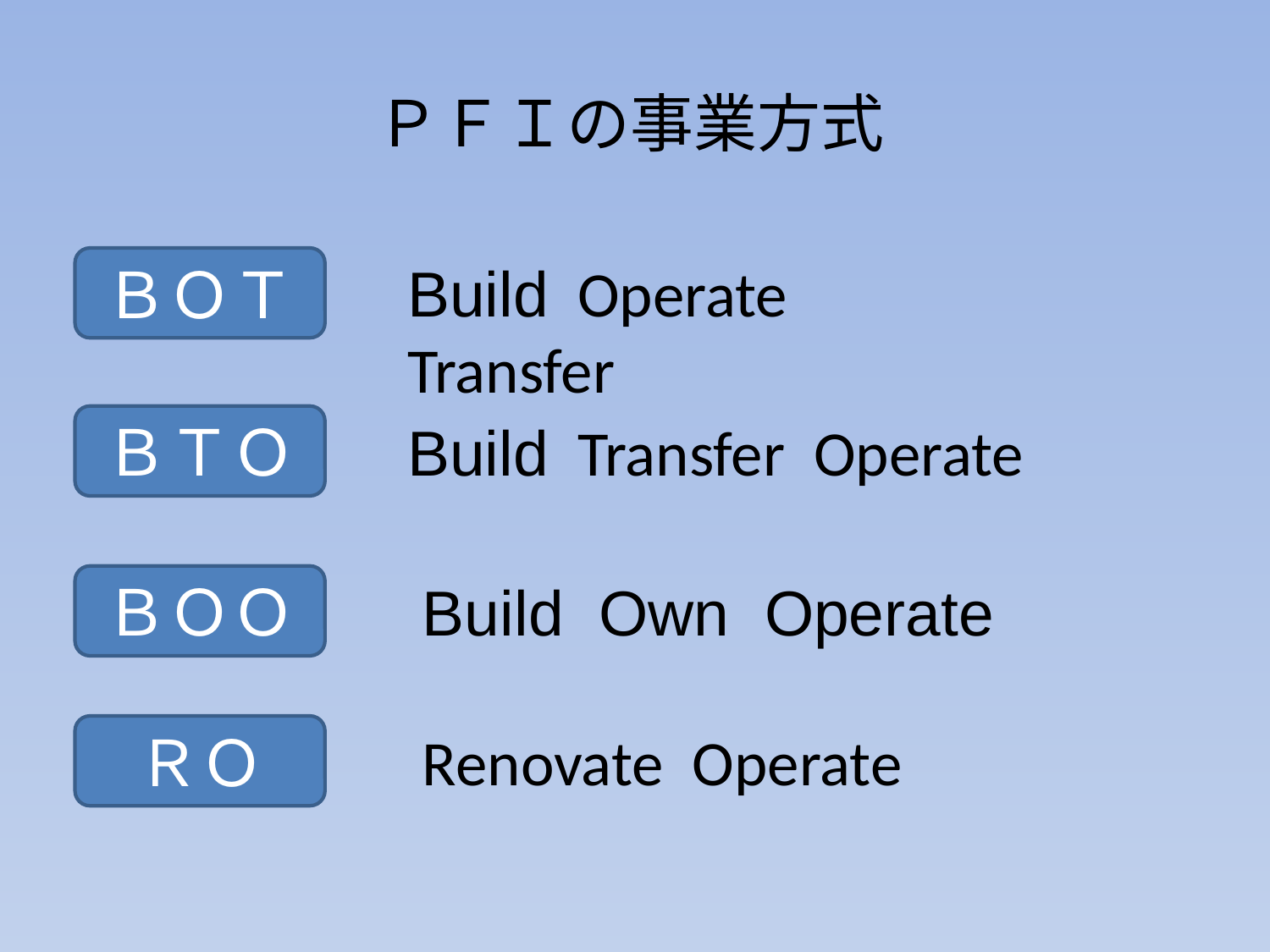

# ＰＦＩの事業方式
Build  Operate  Transfer
ＢＯＴ
ＢＴＯ
Build  Transfer  Operate
ＢＯＯ
Build  Own  Operate
ＲＯ
Renovate  Operate